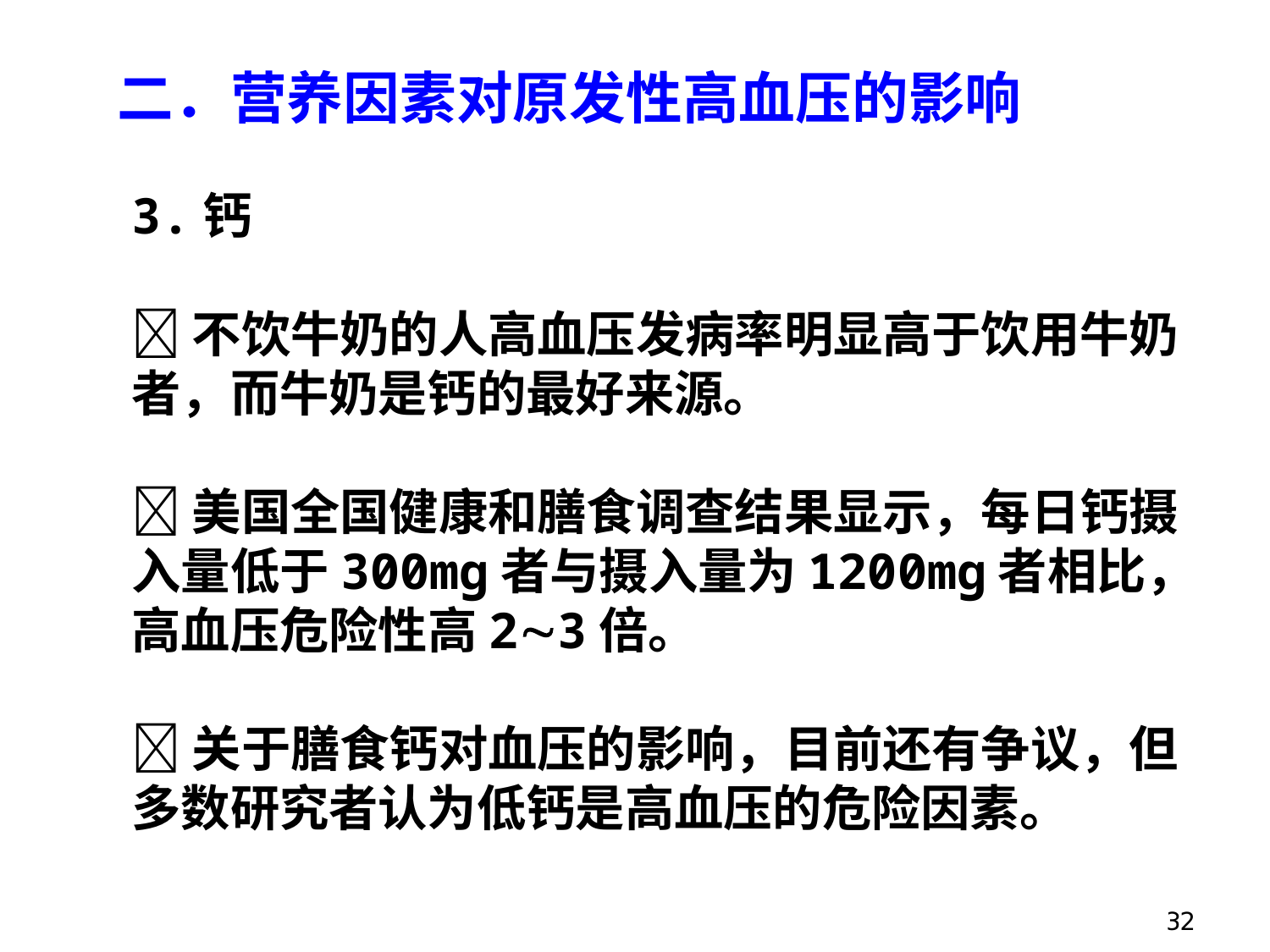

3.钙
• 不饮牛奶的人高血压发病率明显高于饮用牛奶者，而牛奶是钙的最好来源。
• 美国全国健康和膳食调查结果显示，每日钙摄入量低于300mg者与摄入量为1200mg者相比，高血压危险性高2∼3倍。
• 关于膳食钙对血压的影响，目前还有争议，但多数研究者认为低钙是高血压的危险因素。
二．营养因素对原发性高血压的影响
32